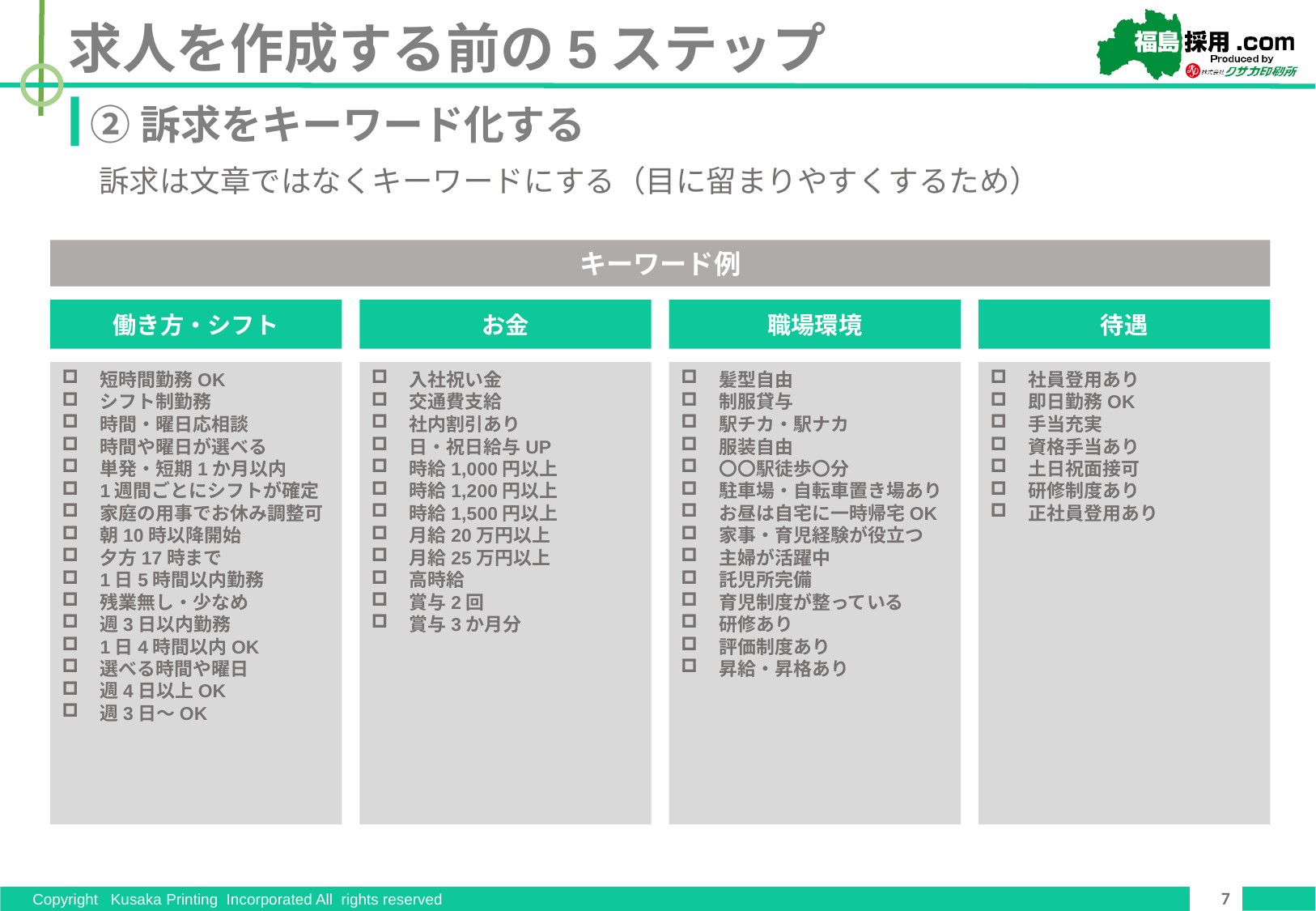

求人を作成する前の5ステップ
②訴求をキーワード化する
訴求は文章ではなくキーワードにする（目に留まりやすくするため）
キーワード例
働き方・シフト
お金
職場環境
待遇
短時間勤務OK
シフト制勤務
時間・曜日応相談
時間や曜日が選べる
単発・短期1か月以内
1週間ごとにシフトが確定
家庭の用事でお休み調整可
朝10時以降開始
夕方17時まで
1日5時間以内勤務
残業無し・少なめ
週3日以内勤務
1日4時間以内OK
選べる時間や曜日
週4日以上OK
週3日～OK
入社祝い金
交通費支給
社内割引あり
日・祝日給与UP
時給1,000円以上
時給1,200円以上
時給1,500円以上
月給20万円以上
月給25万円以上
高時給
賞与2回
賞与3か月分
髪型自由
制服貸与
駅チカ・駅ナカ
服装自由
〇〇駅徒歩〇分
駐車場・自転車置き場あり
お昼は自宅に一時帰宅OK
家事・育児経験が役立つ
主婦が活躍中
託児所完備
育児制度が整っている
研修あり
評価制度あり
昇給・昇格あり
社員登用あり
即日勤務OK
手当充実
資格手当あり
土日祝面接可
研修制度あり
正社員登用あり